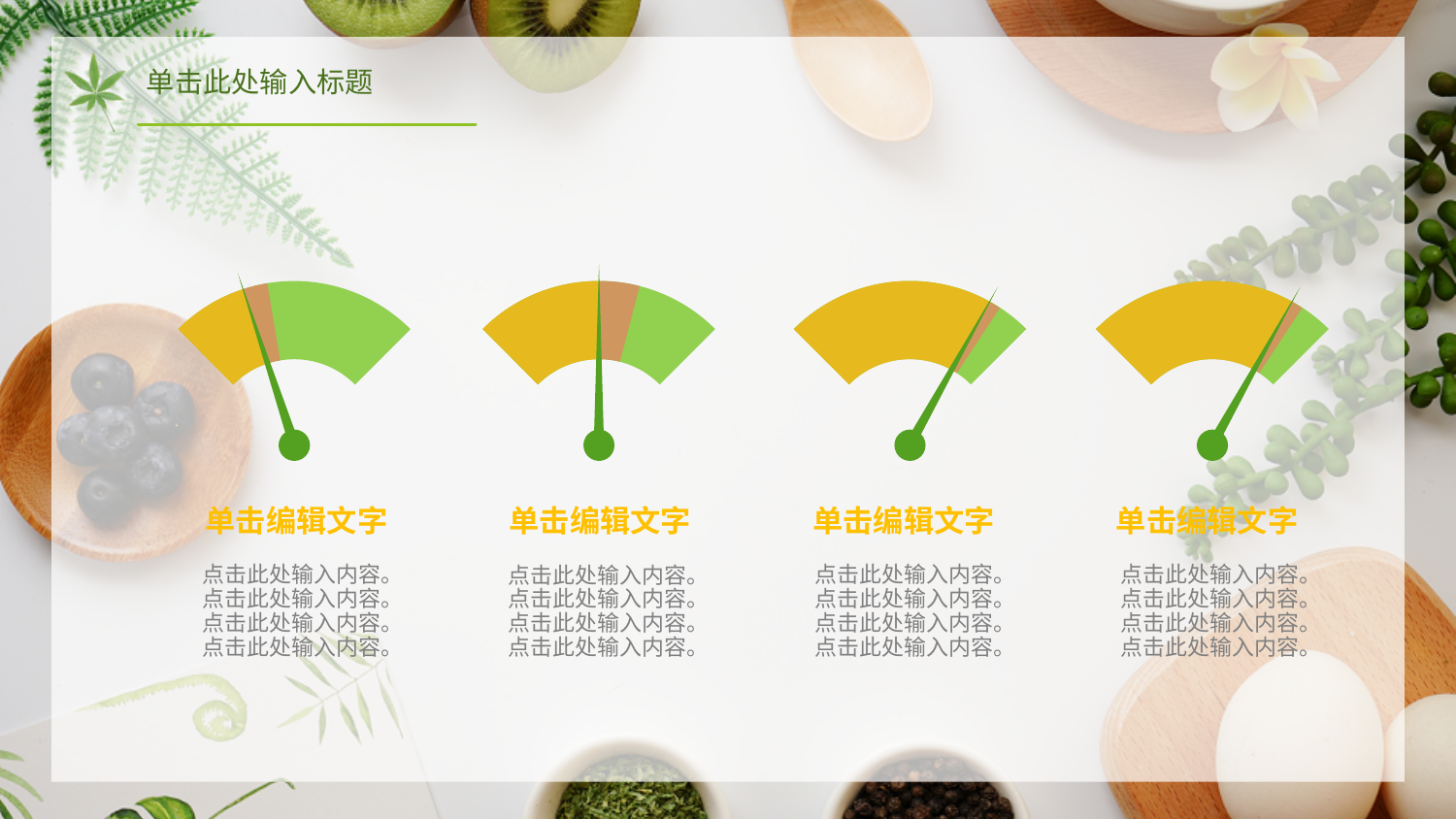

单击此处输入标题

单击编辑文字
单击编辑文字
单击编辑文字
单击编辑文字
点击此处输入内容。点击此处输入内容。点击此处输入内容。点击此处输入内容。
点击此处输入内容。点击此处输入内容。点击此处输入内容。点击此处输入内容。
点击此处输入内容。点击此处输入内容。点击此处输入内容。点击此处输入内容。
点击此处输入内容。点击此处输入内容。点击此处输入内容。点击此处输入内容。